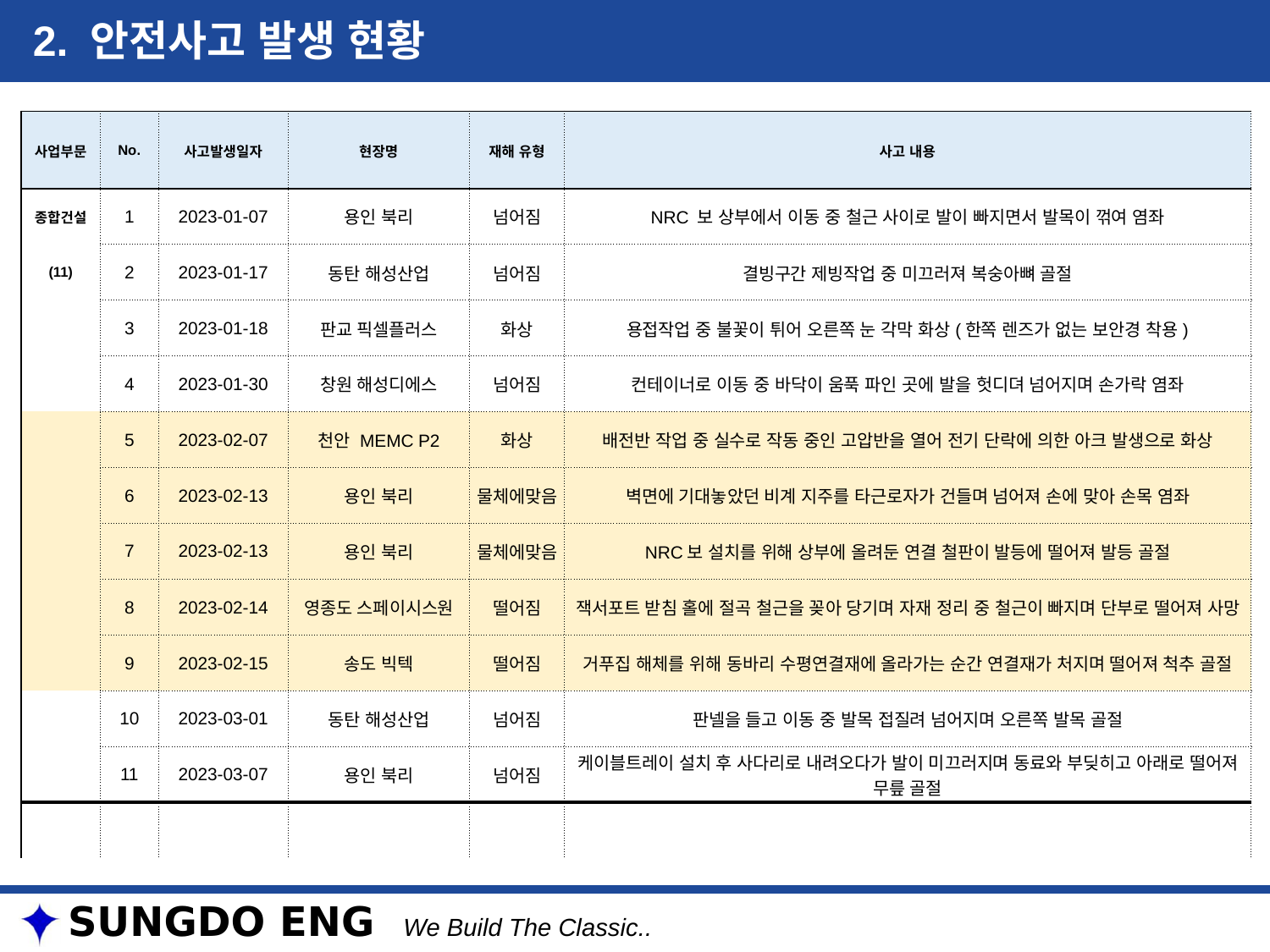

2. 안전사고 발생 현황

| 사업부문 | No. | 사고발생일자 | 현장명 | 재해 유형 | 사고 내용 |
| --- | --- | --- | --- | --- | --- |
| 종합건설 | 1 | 2023-01-07 | 용인 북리 | 넘어짐 | NRC 보 상부에서 이동 중 철근 사이로 발이 빠지면서 발목이 꺾여 염좌 |
| (11) | 2 | 2023-01-17 | 동탄 해성산업 | 넘어짐 | 결빙구간 제빙작업 중 미끄러져 복숭아뼈 골절 |
|  | 3 | 2023-01-18 | 판교 픽셀플러스 | 화상 | 용접작업 중 불꽃이 튀어 오른쪽 눈 각막 화상(한쪽 렌즈가 없는 보안경 착용) |
|  | 4 | 2023-01-30 | 창원 해성디에스 | 넘어짐 | 컨테이너로 이동 중 바닥이 움푹 파인 곳에 발을 헛디뎌 넘어지며 손가락 염좌 |
|  | 5 | 2023-02-07 | 천안 MEMC P2 | 화상 | 배전반 작업 중 실수로 작동 중인 고압반을 열어 전기 단락에 의한 아크 발생으로 화상 |
|  | 6 | 2023-02-13 | 용인 북리 | 물체에맞음 | 벽면에 기대놓았던 비계 지주를 타근로자가 건들며 넘어져 손에 맞아 손목 염좌 |
|  | 7 | 2023-02-13 | 용인 북리 | 물체에맞음 | NRC보 설치를 위해 상부에 올려둔 연결 철판이 발등에 떨어져 발등 골절 |
|  | 8 | 2023-02-14 | 영종도 스페이시스원 | 떨어짐 | 잭서포트 받침 홀에 절곡 철근을 꽂아 당기며 자재 정리 중 철근이 빠지며 단부로 떨어져 사망 |
|  | 9 | 2023-02-15 | 송도 빅텍 | 떨어짐 | 거푸집 해체를 위해 동바리 수평연결재에 올라가는 순간 연결재가 처지며 떨어져 척추 골절 |
|  | 10 | 2023-03-01 | 동탄 해성산업 | 넘어짐 | 판넬을 들고 이동 중 발목 접질려 넘어지며 오른쪽 발목 골절 |
|  | 11 | 2023-03-07 | 용인 북리 | 넘어짐 | 케이블트레이 설치 후 사다리로 내려오다가 발이 미끄러지며 동료와 부딪히고 아래로 떨어져 무릎 골절 |
|  |  |  |  |  |  |